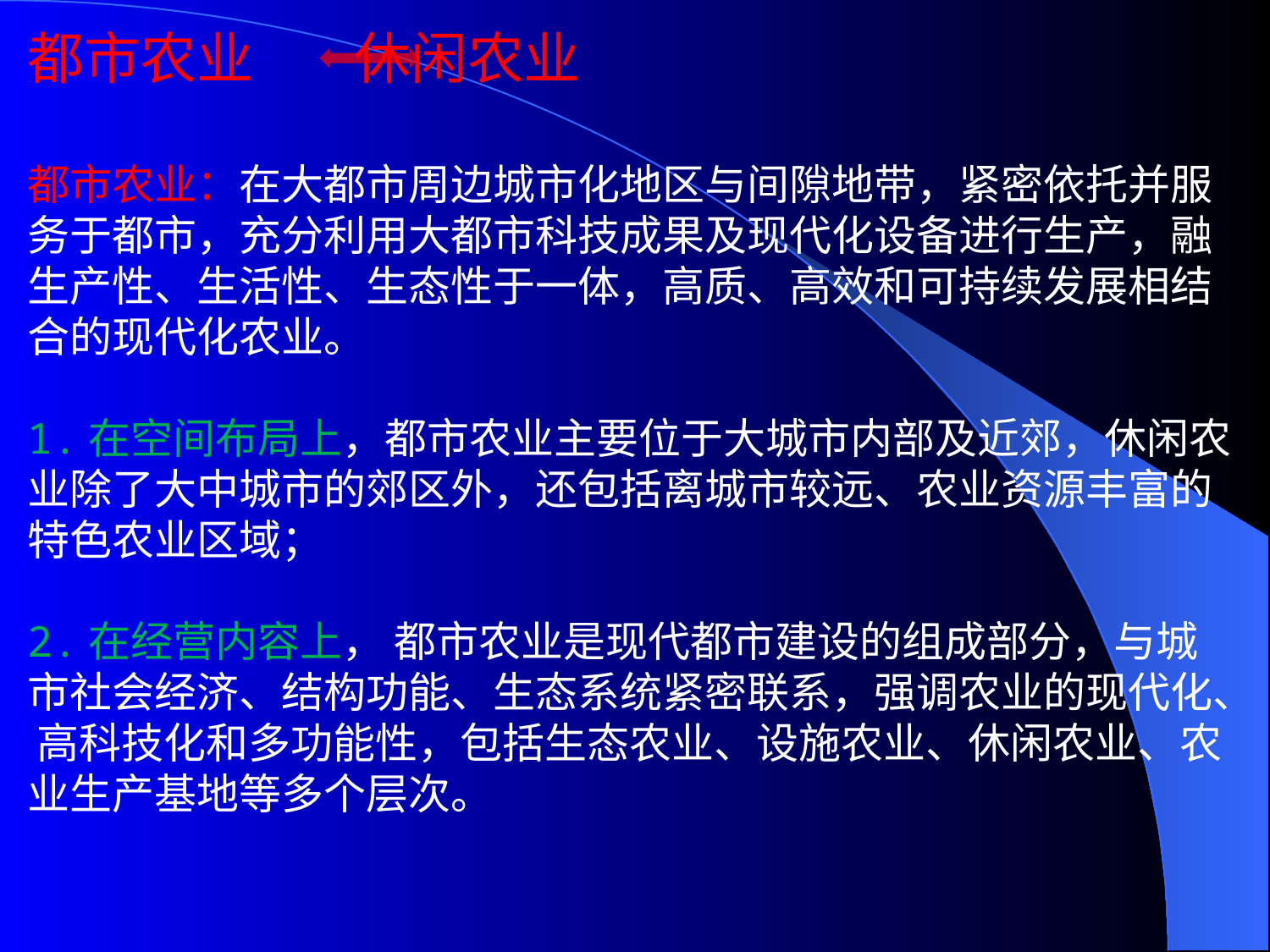

都市农业        休闲农业

都市农业：在大都市周边城市化地区与间隙地带，紧密依托并服务于都市，充分利用大都市科技成果及现代化设备进行生产，融生产性、生活性、生态性于一体，高质、高效和可持续发展相结合的现代化农业。

1.在空间布局上，都市农业主要位于大城市内部及近郊，休闲农业除了大中城市的郊区外，还包括离城市较远、农业资源丰富的特色农业区域；

2.在经营内容上， 都市农业是现代都市建设的组成部分，与城市社会经济、结构功能、生态系统紧密联系，强调农业的现代化、 高科技化和多功能性，包括生态农业、设施农业、休闲农业、农业生产基地等多个层次。